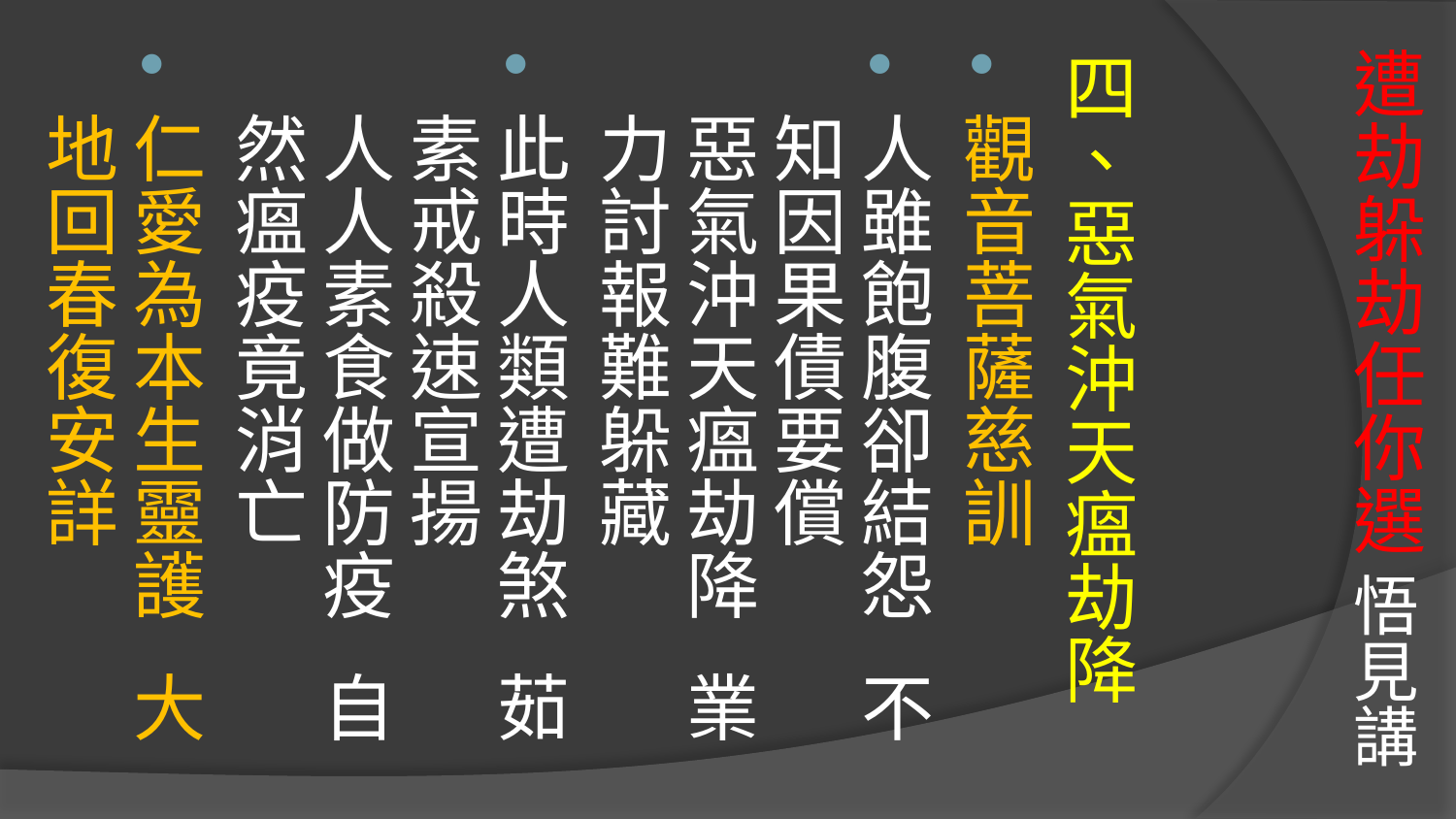

# 遭劫躲劫任你選 悟見講
四、惡氣沖天瘟劫降
觀音菩薩慈訓
人雖飽腹卻結怨   不知因果債要償
惡氣沖天瘟劫降   業力討報難躲藏
此時人類遭劫煞   茹素戒殺速宣揚
人人素食做防疫   自然瘟疫竟消亡
仁愛為本生靈護   大地回春復安詳